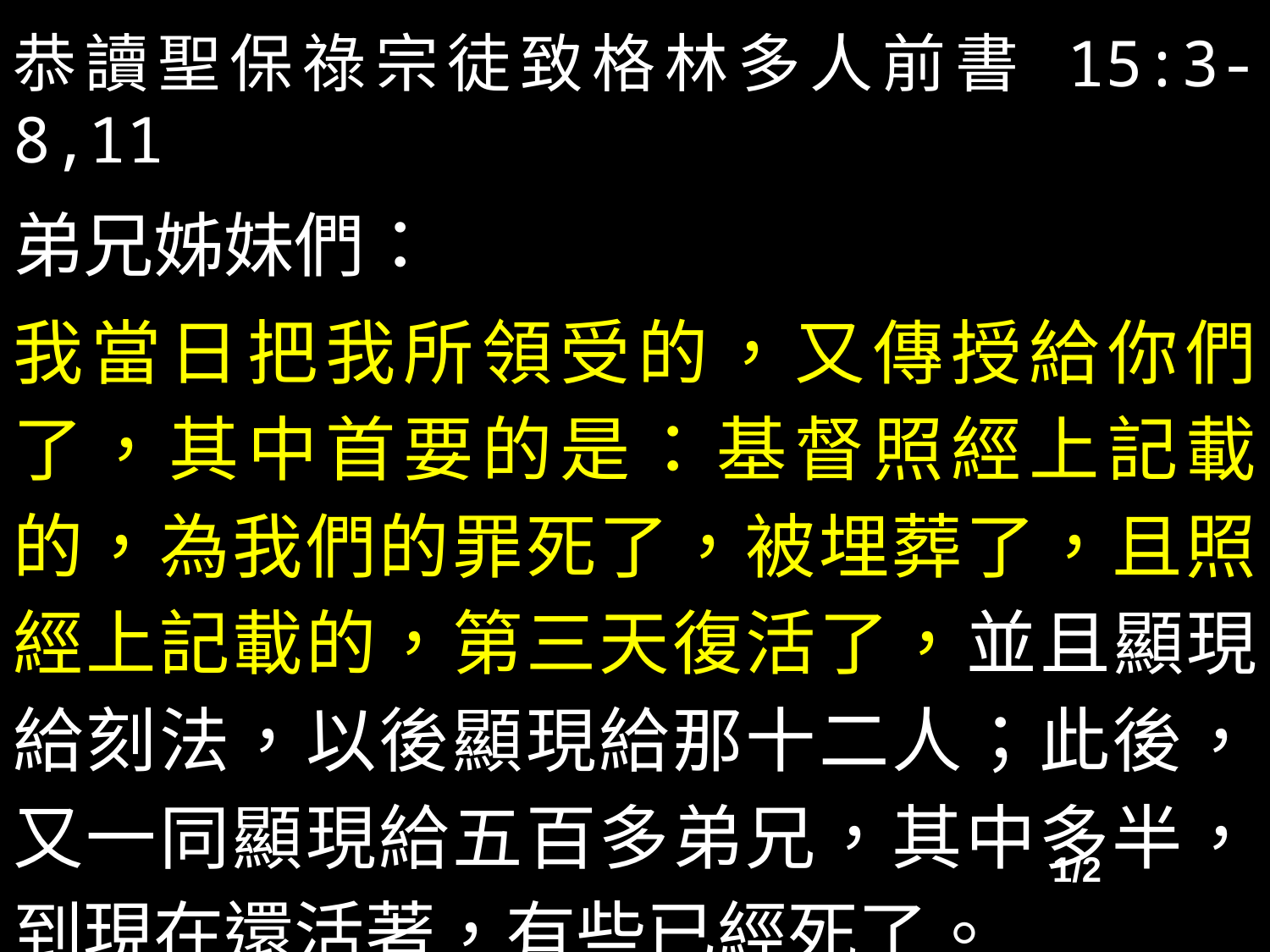

恭讀聖保祿宗徒致格林多人前書 15:3-8,11
弟兄姊妹們：
我當日把我所領受的，又傳授給你們了，其中首要的是：基督照經上記載的，為我們的罪死了，被埋葬了，且照經上記載的，第三天復活了，並且顯現給刻法，以後顯現給那十二人；此後，又一同顯現給五百多弟兄，其中多半，到現在還活著，有些已經死了。
1/2